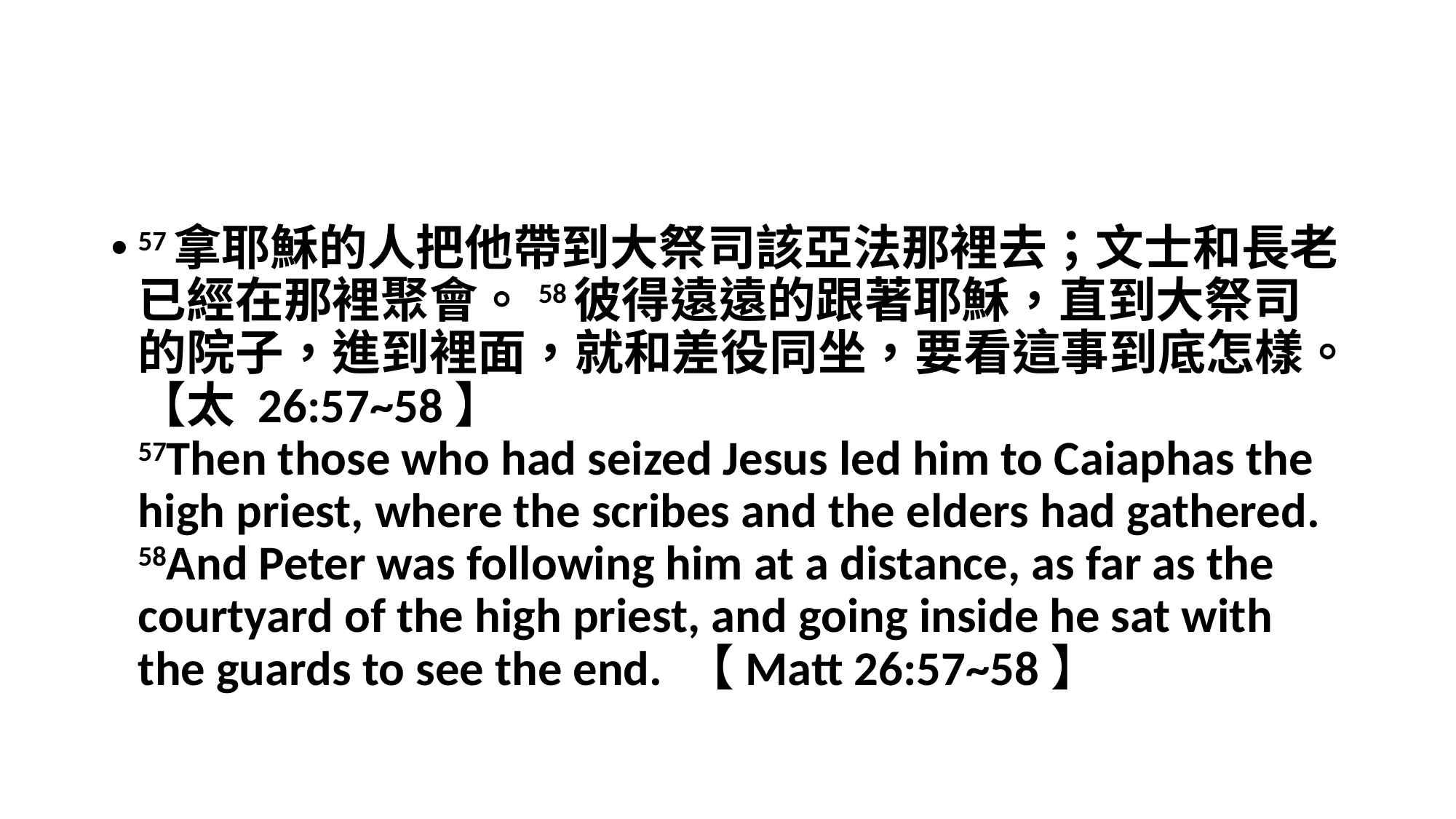

#
57拿耶穌的人把他帶到大祭司該亞法那裡去；文士和長老已經在那裡聚會。58彼得遠遠的跟著耶穌，直到大祭司的院子，進到裡面，就和差役同坐，要看這事到底怎樣。【太 26:57~58】
57Then those who had seized Jesus led him to Caiaphas the high priest, where the scribes and the elders had gathered. 58And Peter was following him at a distance, as far as the courtyard of the high priest, and going inside he sat with the guards to see the end. 【Matt 26:57~58】